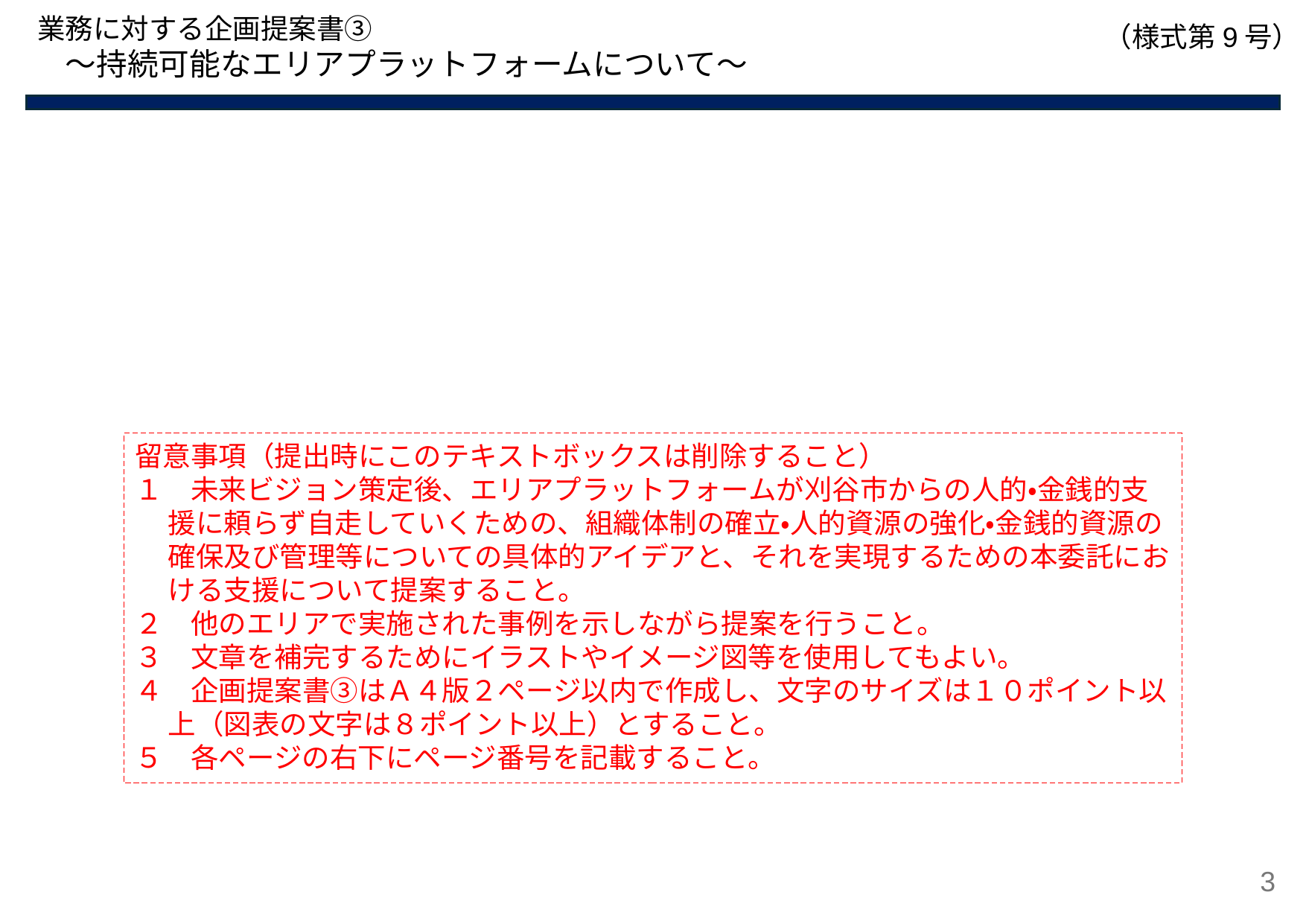

業務に対する企画提案書③
　～持続可能なエリアプラットフォームについて～
（様式第9号）

留意事項（提出時にこのテキストボックスは削除すること）
１　未来ビジョン策定後、エリアプラットフォームが刈谷市からの人的・金銭的支援に頼らず自走していくための、組織体制の確立・人的資源の強化・金銭的資源の確保及び管理等についての具体的アイデアと、それを実現するための本委託における支援について提案すること。
２　他のエリアで実施された事例を示しながら提案を行うこと。
３　文章を補完するためにイラストやイメージ図等を使用してもよい。
４　企画提案書③はＡ４版２ページ以内で作成し、文字のサイズは１０ポイント以上（図表の文字は８ポイント以上）とすること。
５　各ページの右下にページ番号を記載すること。
3